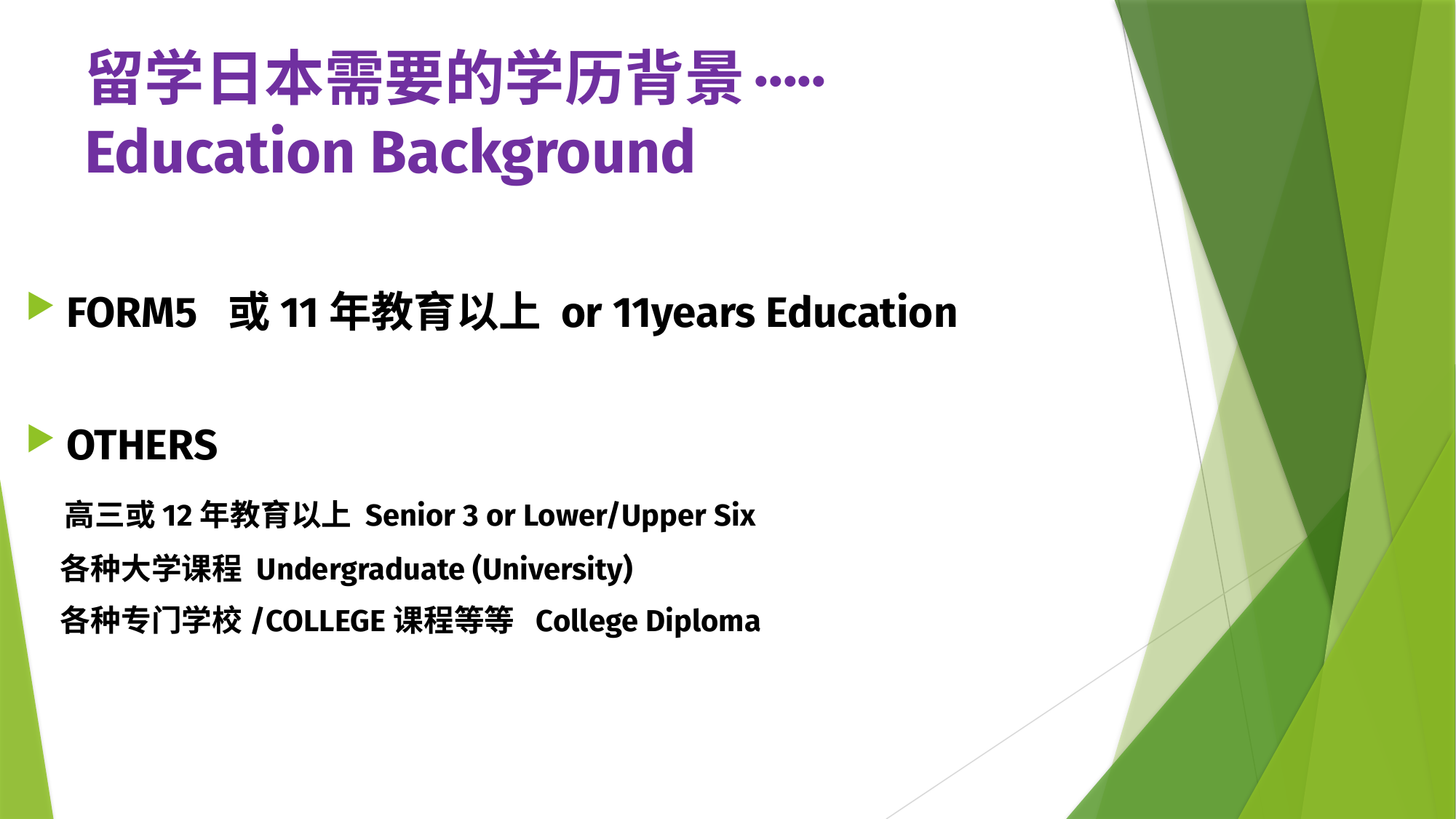

# 留学日本需要的学历背景····· Education Background
FORM5  或11年教育以上 or 11years Education

OTHERS
   高三或12年教育以上 Senior 3 or Lower/Upper Six
    各种大学课程 Undergraduate (University)
    各种专门学校/COLLEGE课程等等  College Diploma